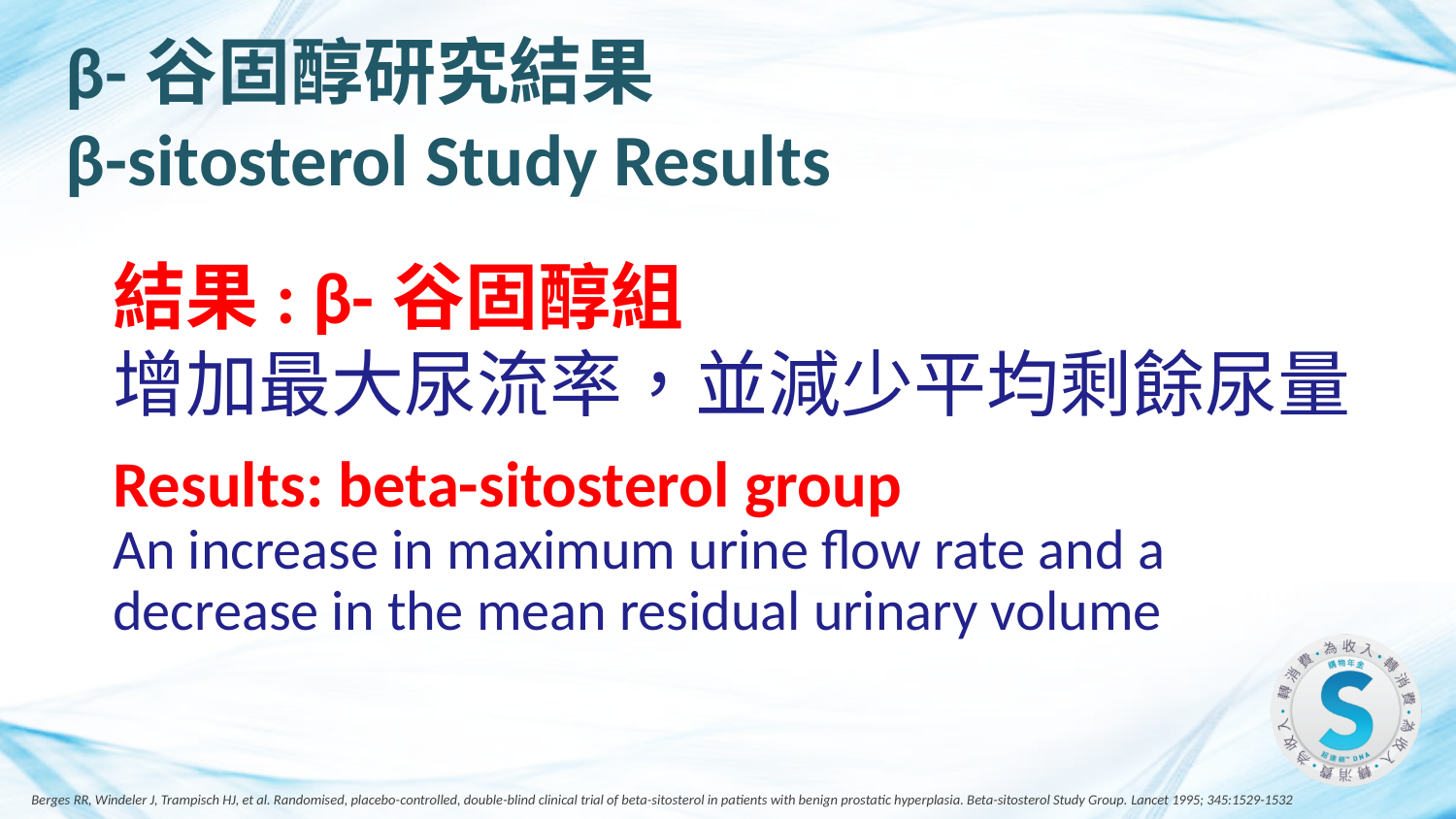

β-谷固醇研究結果
β-sitosterol Study Results
結果: β-谷固醇組
增加最大尿流率，並減少平均剩餘尿量

Results: beta-sitosterol group
An increase in maximum urine flow rate and a decrease in the mean residual urinary volume
Berges RR, Windeler J, Trampisch HJ, et al. Randomised, placebo-controlled, double-blind clinical trial of beta-sitosterol in patients with benign prostatic hyperplasia. Beta-sitosterol Study Group. Lancet 1995; 345:1529-1532